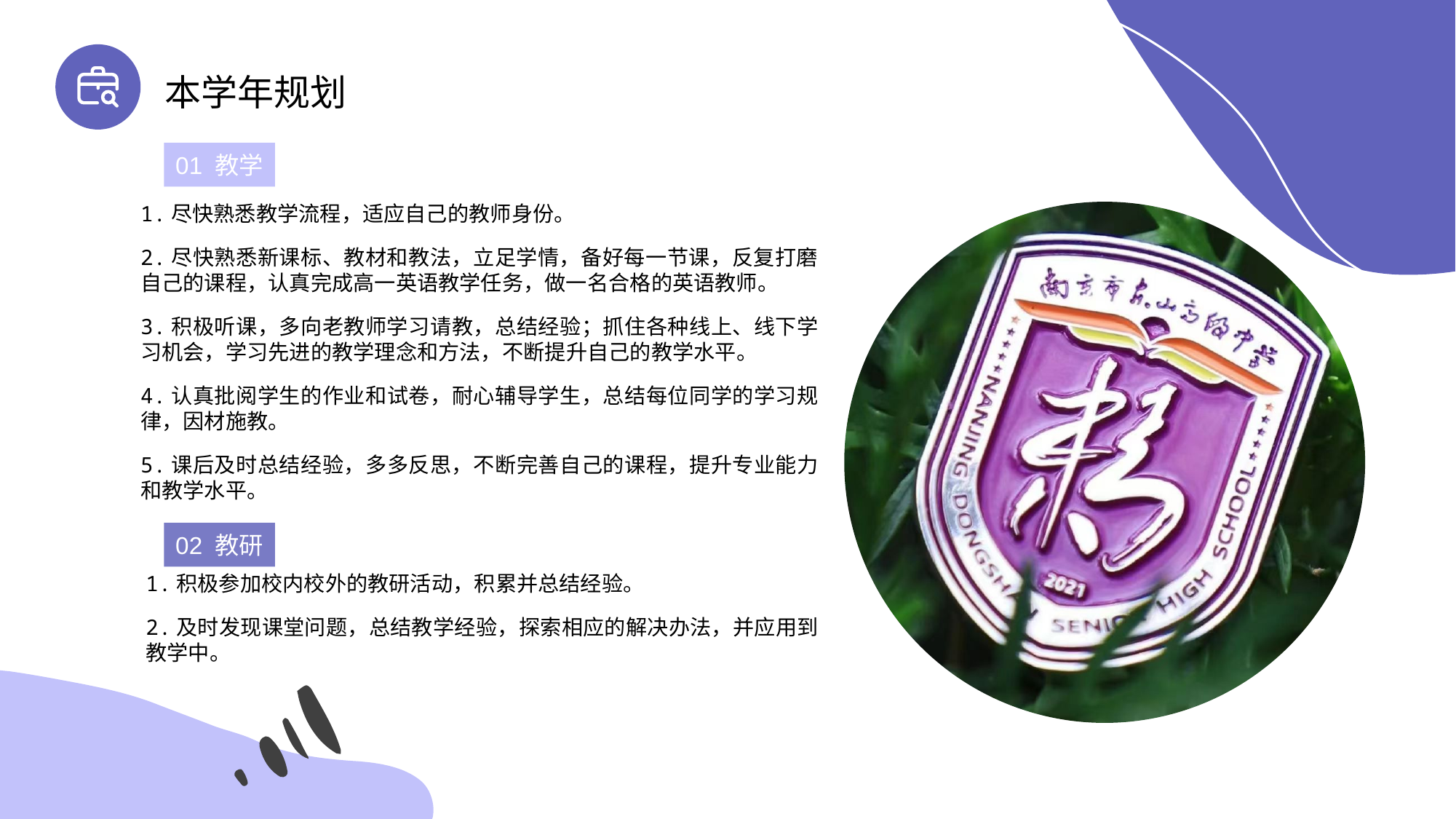

本学年规划
01 教学

1.尽快熟悉教学流程，适应自己的教师身份。
2.尽快熟悉新课标、教材和教法，立足学情，备好每一节课，反复打磨自己的课程，认真完成高一英语教学任务，做一名合格的英语教师。
3.积极听课，多向老教师学习请教，总结经验；抓住各种线上、线下学习机会，学习先进的教学理念和方法，不断提升自己的教学水平。
4.认真批阅学生的作业和试卷，耐心辅导学生，总结每位同学的学习规律，因材施教。
5.课后及时总结经验，多多反思，不断完善自己的课程，提升专业能力和教学水平。

02 教研
1.积极参加校内校外的教研活动，积累并总结经验。
2.及时发现课堂问题，总结教学经验，探索相应的解决办法，并应用到教学中。